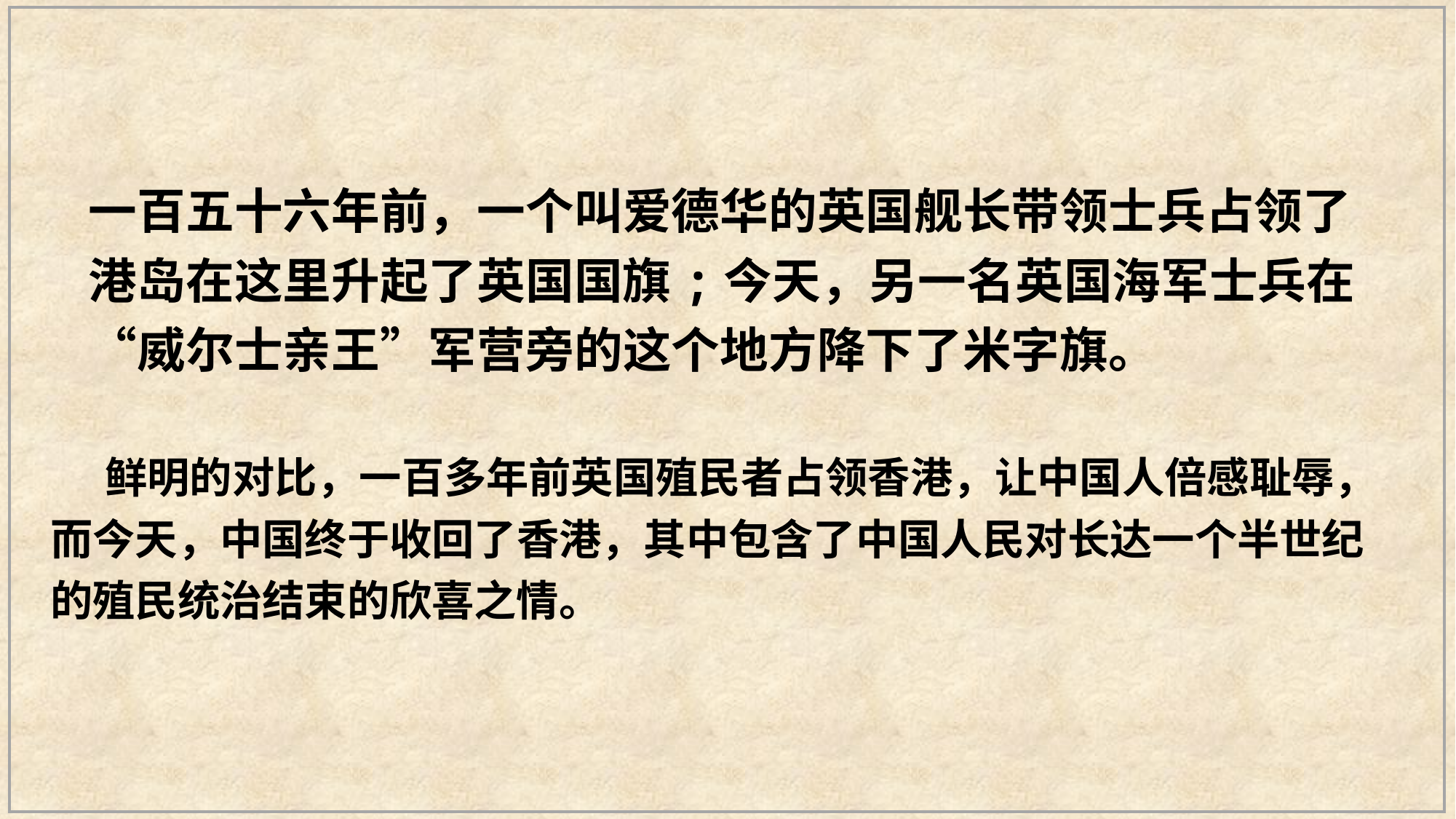

一百五十六年前，一个叫爱德华的英国舰长带领士兵占领了港岛在这里升起了英国国旗;今天，另一名英国海军士兵在“威尔士亲王”军营旁的这个地方降下了米字旗。
鲜明的对比，一百多年前英国殖民者占领香港，让中国人倍感耻辱，而今天，中国终于收回了香港，其中包含了中国人民对长达一个半世纪的殖民统治结束的欣喜之情。